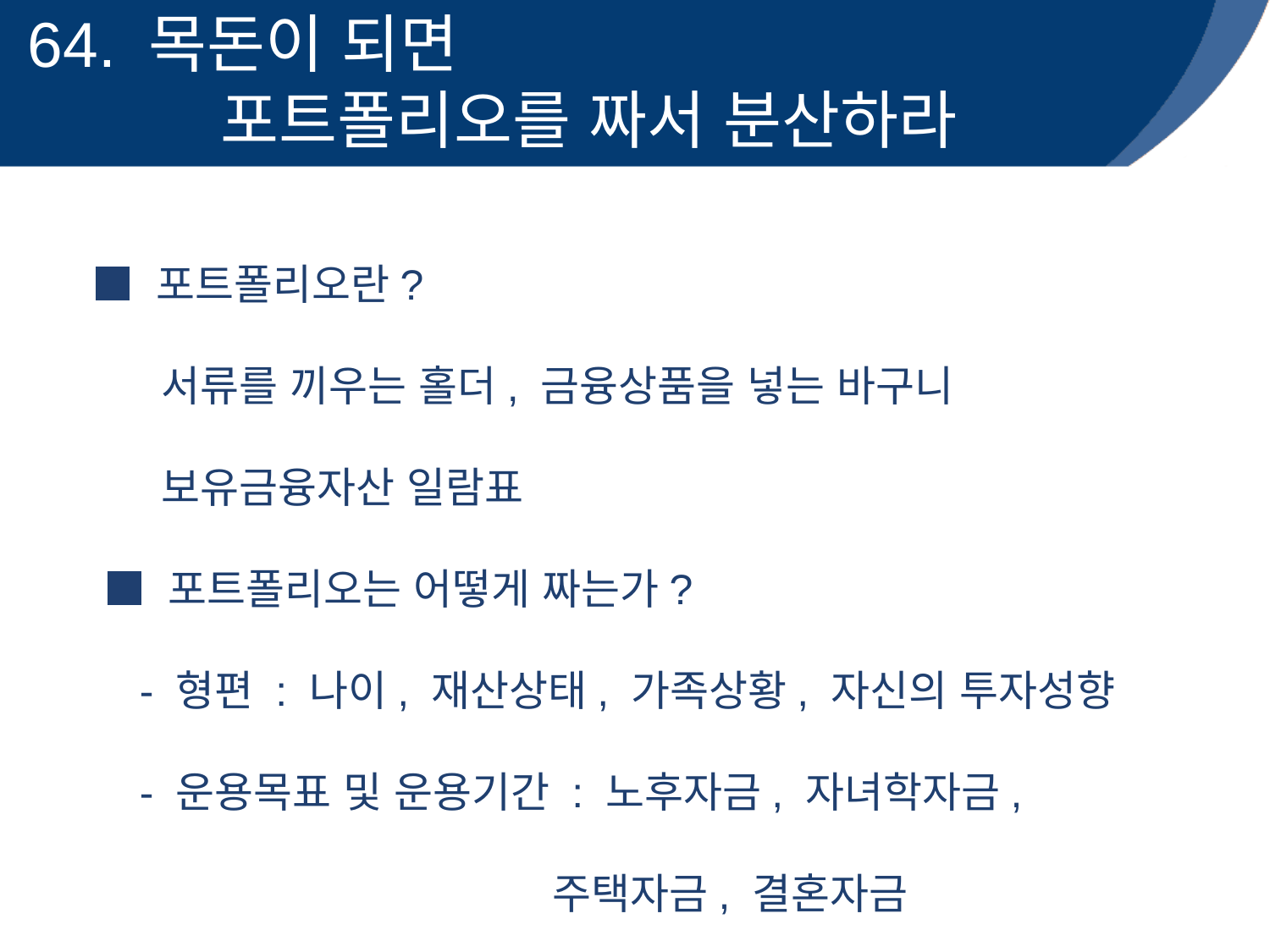

64. 목돈이 되면
          포트폴리오를 짜서 분산하라
■ 포트폴리오란?
     서류를 끼우는 홀더, 금융상품을 넣는 바구니
     보유금융자산 일람표
 ■ 포트폴리오는 어떻게 짜는가?
    - 형편 : 나이, 재산상태, 가족상황, 자신의 투자성향
    - 운용목표 및 운용기간 : 노후자금, 자녀학자금,
                                      주택자금, 결혼자금